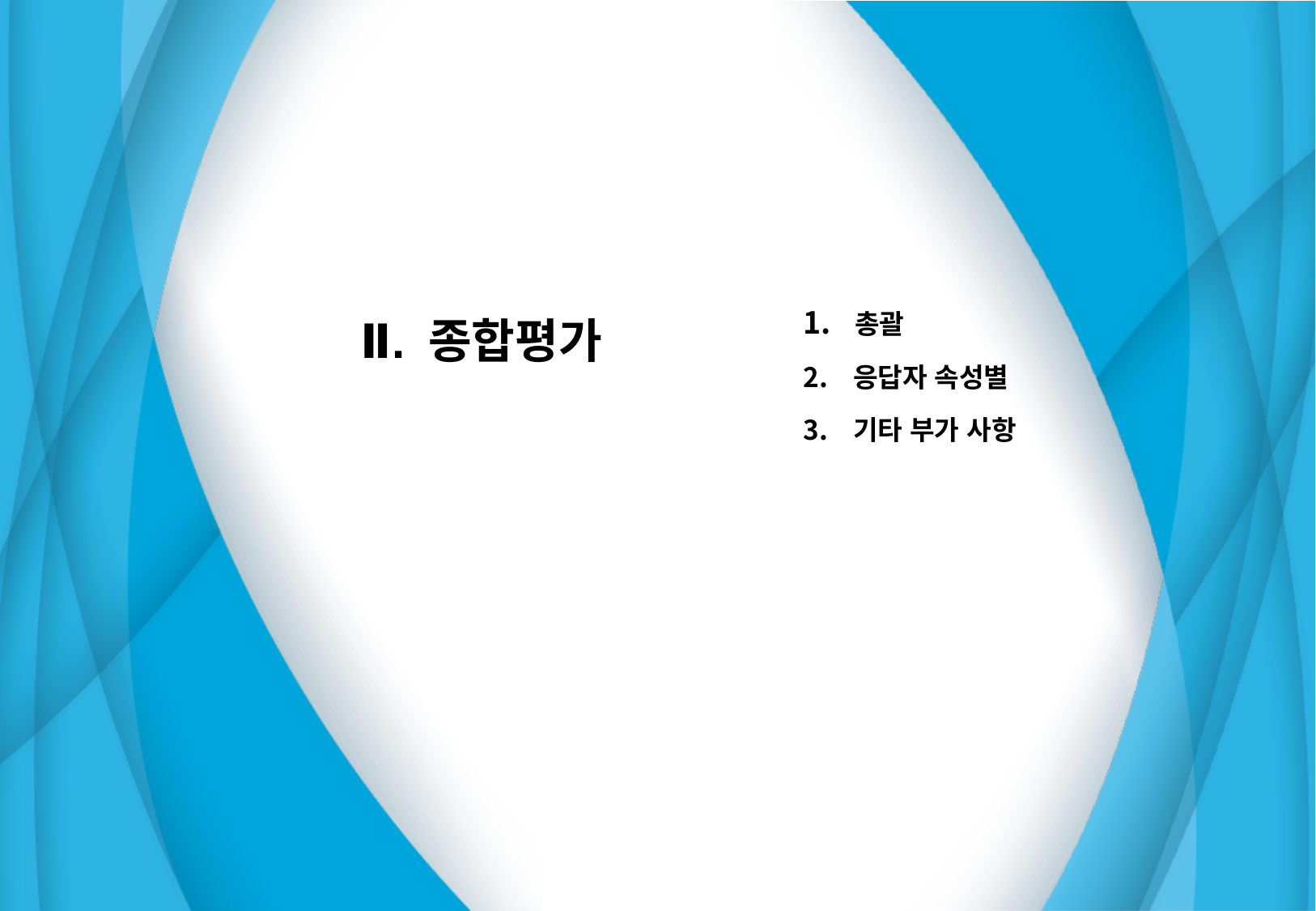

| Ⅱ. 종합평가 |  |
| --- | --- |
 총괄
 응답자 속성별
 기타 부가 사항